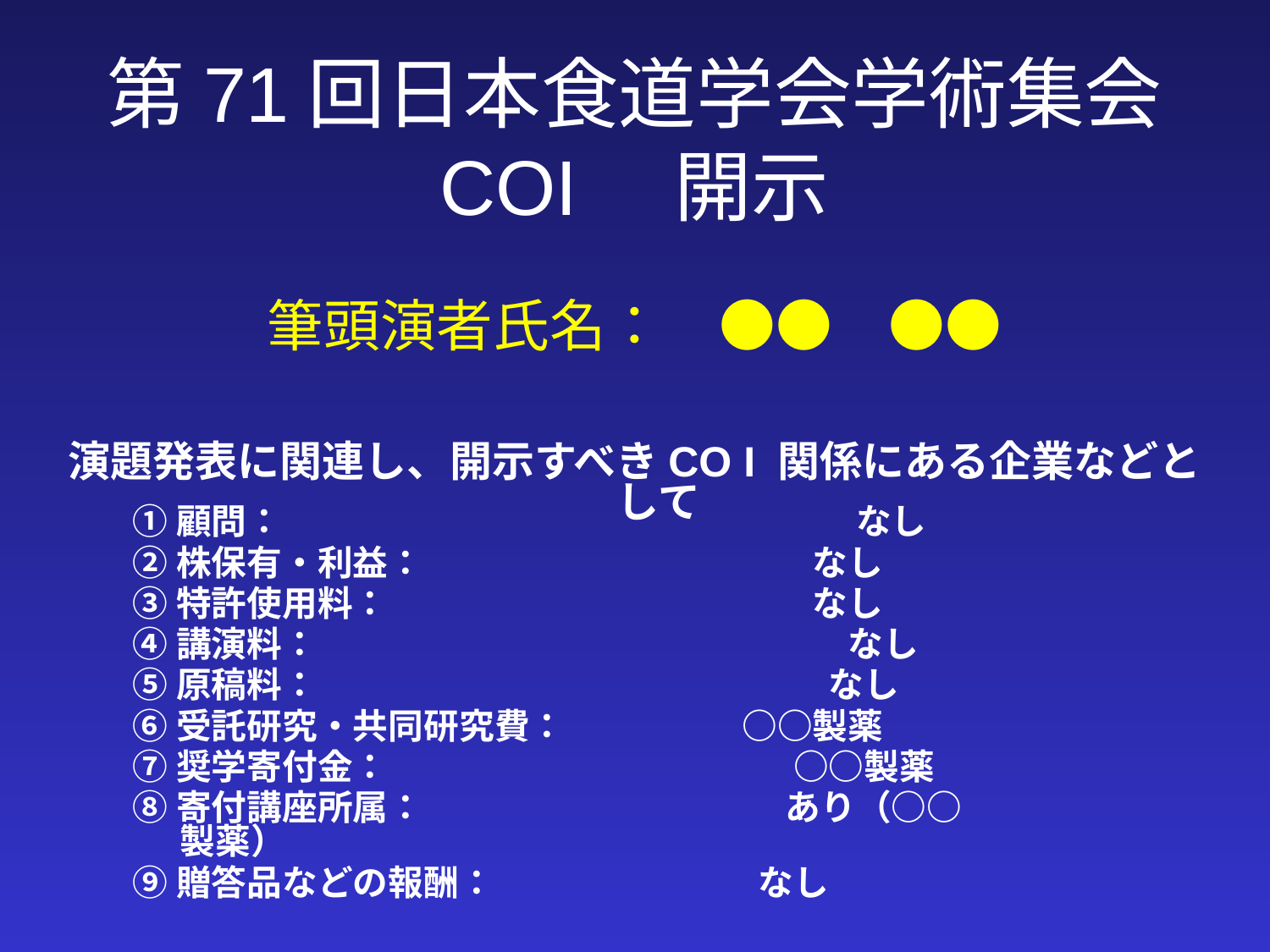

第71回日本食道学会学術集会
COI　開示

筆頭演者氏名：　●●　●●
演題発表に関連し、開示すべきCO I 関係にある企業などとして
①顧問：　　　　　　　　　　　　　　　　 なし
②株保有・利益：　　　　　　　　　　　なし
③特許使用料：　　　　　　　　　　　　なし
④講演料：　　　　　　　　　　　　　　　なし
⑤原稿料：　　　　　　　　　　　　  　　なし
⑥受託研究・共同研究費：　　　　　○○製薬
⑦奨学寄付金：　 　　　　　　　　　　 ○○製薬
⑧寄付講座所属：　　　　　　　　　　 あり（○○製薬）
⑨贈答品などの報酬：　　　　 　　　 なし